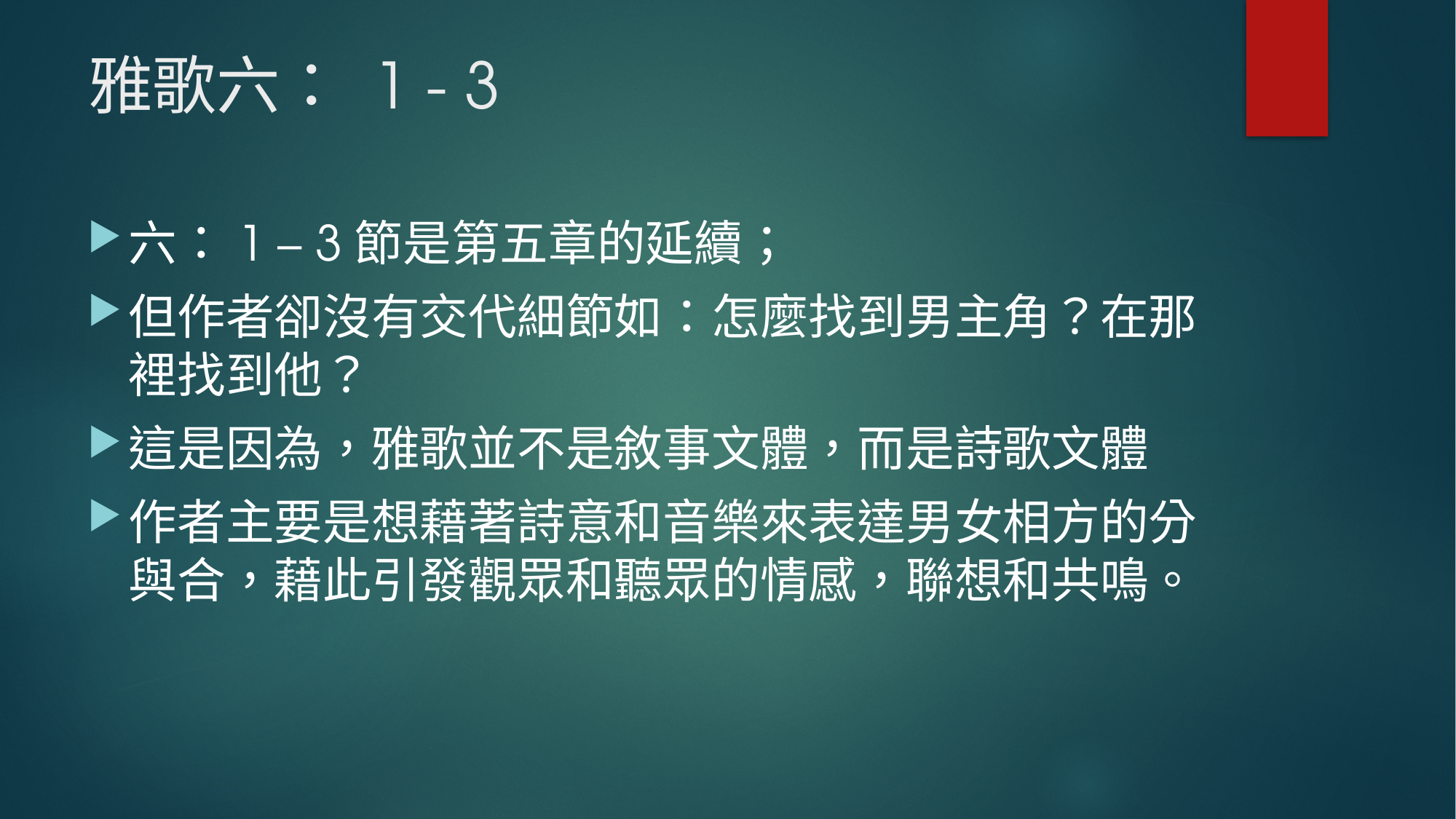

# 雅歌六： 1 - 3
六：1 – 3節是第五章的延續；
但作者卻沒有交代細節如：怎麼找到男主角？在那裡找到他？
這是因為，雅歌並不是敘事文體，而是詩歌文體
作者主要是想藉著詩意和音樂來表達男女相方的分與合，藉此引發觀眾和聽眾的情感，聯想和共鳴。